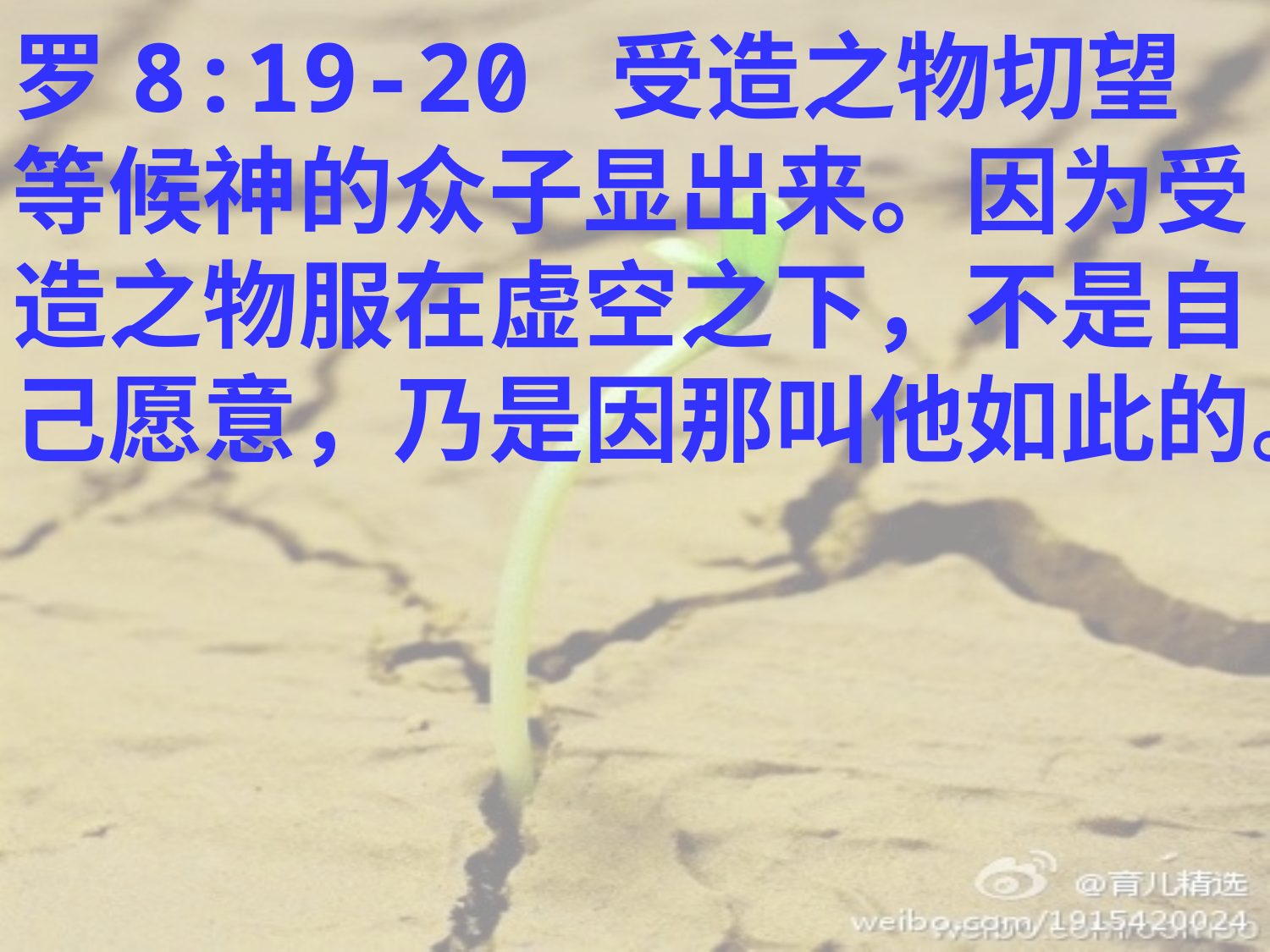

罗8:19-20 受造之物切望等候神的众子显出来。因为受造之物服在虚空之下，不是自己愿意，乃是因那叫他如此的。